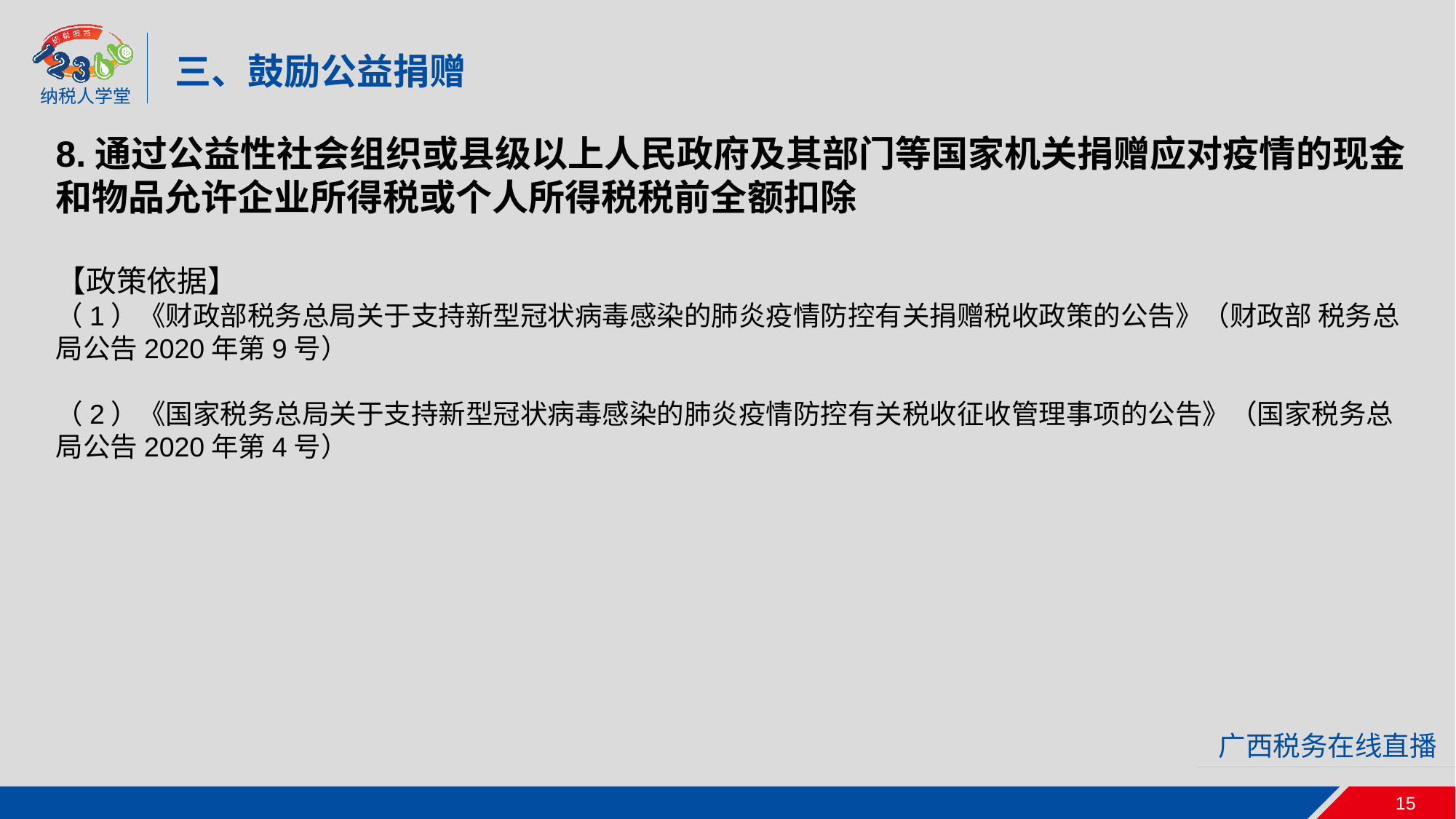

三、鼓励公益捐赠
8.通过公益性社会组织或县级以上人民政府及其部门等国家机关捐赠应对疫情的现金和物品允许企业所得税或个人所得税税前全额扣除

【政策依据】
（1）《财政部税务总局关于支持新型冠状病毒感染的肺炎疫情防控有关捐赠税收政策的公告》（财政部 税务总局公告2020年第9号）

（2）《国家税务总局关于支持新型冠状病毒感染的肺炎疫情防控有关税收征收管理事项的公告》（国家税务总局公告2020年第4号）